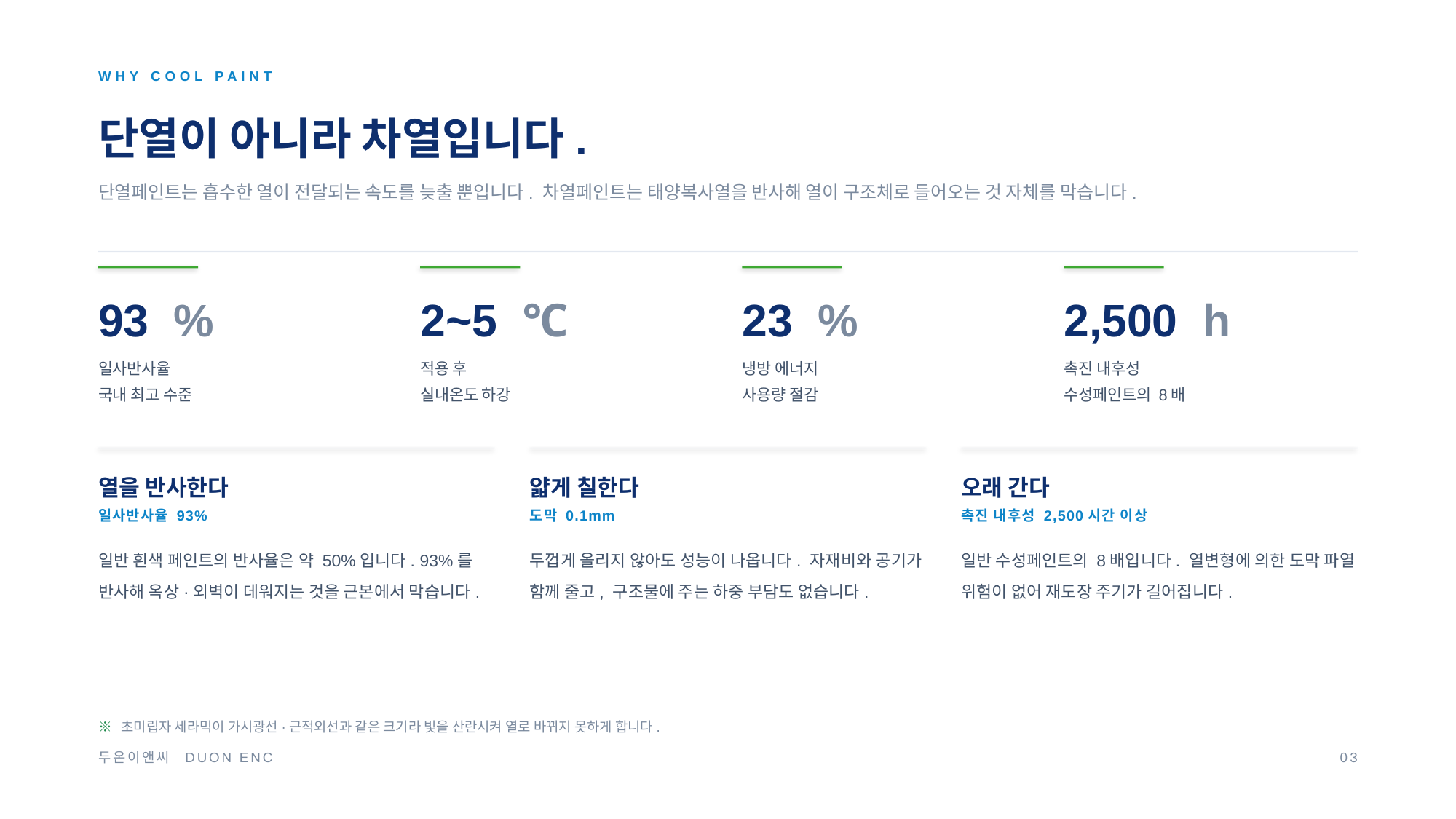

WHY COOL PAINT
단열이 아니라 차열입니다.
단열페인트는 흡수한 열이 전달되는 속도를 늦출 뿐입니다. 차열페인트는 태양복사열을 반사해 열이 구조체로 들어오는 것 자체를 막습니다.

93  %
2~5  ℃
23  %
2,500  h
일사반사율
국내 최고 수준
적용 후
실내온도 하강
냉방 에너지
사용량 절감
촉진 내후성
수성페인트의 8배

열을 반사한다
얇게 칠한다
오래 간다
일사반사율 93%
도막 0.1mm
촉진 내후성 2,500시간 이상
일반 흰색 페인트의 반사율은 약 50%입니다. 93%를 반사해 옥상·외벽이 데워지는 것을 근본에서 막습니다.
두껍게 올리지 않아도 성능이 나옵니다. 자재비와 공기가 함께 줄고, 구조물에 주는 하중 부담도 없습니다.
일반 수성페인트의 8배입니다. 열변형에 의한 도막 파열 위험이 없어 재도장 주기가 길어집니다.
※  초미립자 세라믹이 가시광선·근적외선과 같은 크기라 빛을 산란시켜 열로 바뀌지 못하게 합니다.
두온이앤씨  DUON ENC
03